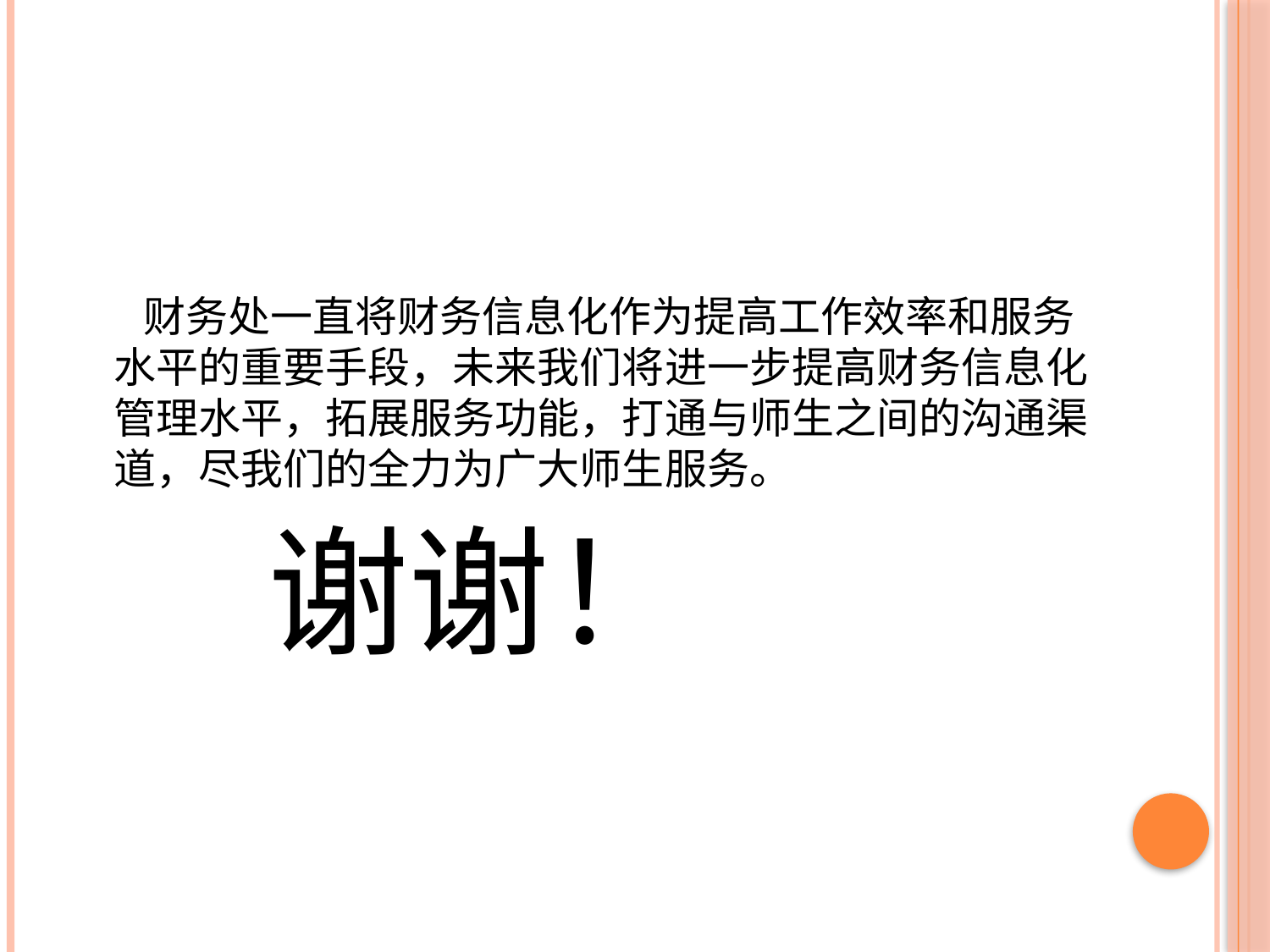

#

      财务处一直将财务信息化作为提高工作效率和服务水平的重要手段，未来我们将进一步提高财务信息化管理水平，拓展服务功能，打通与师生之间的沟通渠道，尽我们的全力为广大师生服务。
     谢谢！